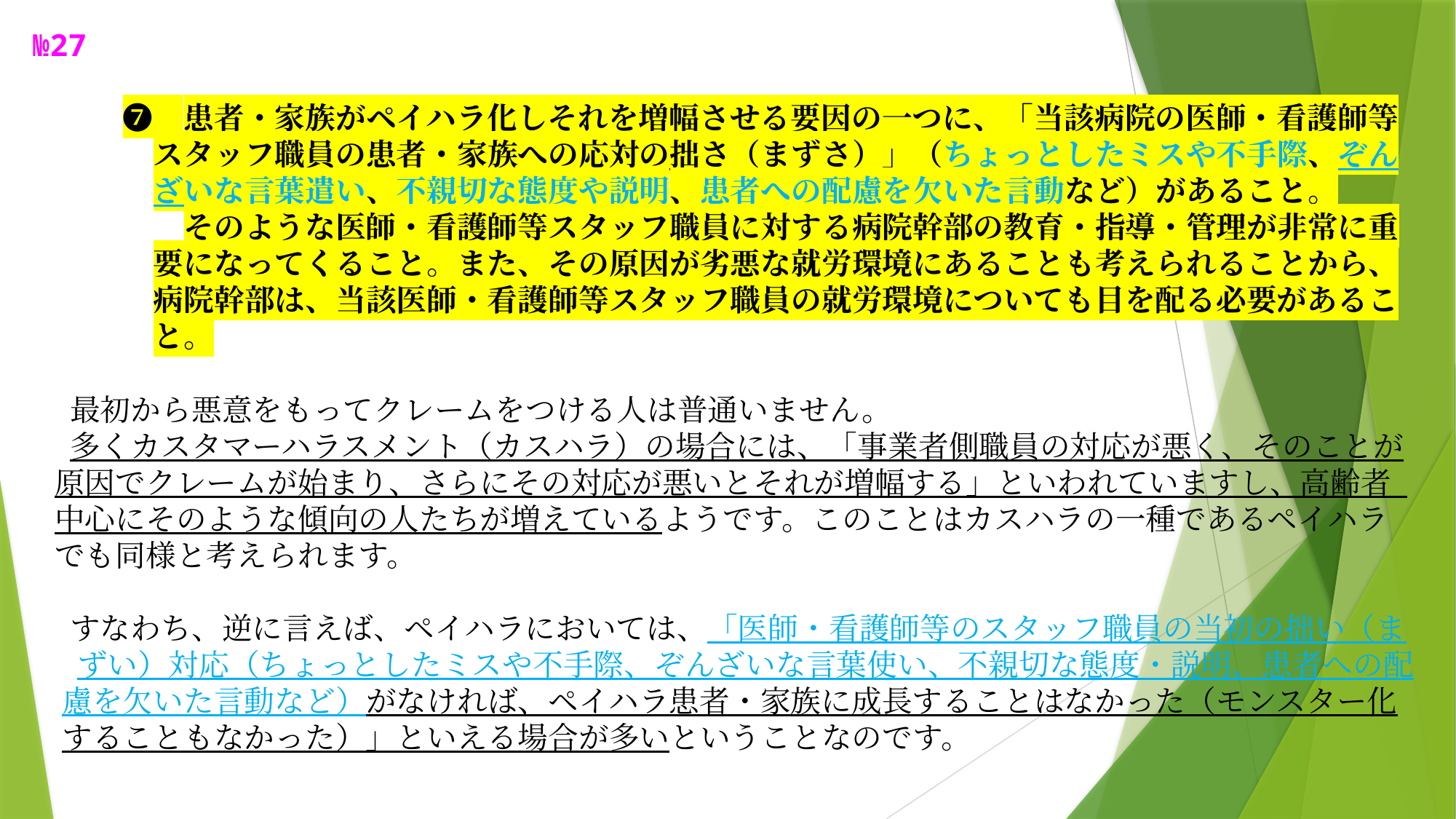

№27

　　　❼　患者・家族がペイハラ化しそれを増幅させる要因の一つに、「当該病院の医師・看護師等
　　　　スタッフ職員の患者・家族への応対の拙さ（まずさ）」（ちょっとしたミスや不手際、ぞん
　　　　ざいな言葉遣い、不親切な態度や説明、患者への配慮を欠いた言動など）があること。
　　　　　そのような医師・看護師等スタッフ職員に対する病院幹部の教育・指導・管理が非常に重
　　　　要になってくること。また、その原因が劣悪な就労環境にあることも考えられることから、
　　　　病院幹部は、当該医師・看護師等スタッフ職員の就労環境についても目を配る必要があるこ
　　　　と。

　 最初から悪意をもってクレームをつける人は普通いません。
　 多くカスタマーハラスメント（カスハラ）の場合には、「事業者側職員の対応が悪く、そのことが
  原因でクレームが始まり、さらにその対応が悪いとそれが増幅する」といわれていますし、高齢者
  中心にそのような傾向の人たちが増えているようです。このことはカスハラの一種であるペイハラ
  でも同様と考えられます。

　 すなわち、逆に言えば、ペイハラにおいては、「医師・看護師等のスタッフ職員の当初の拙い（ま
 　ずい）対応（ちょっとしたミスや不手際、ぞんざいな言葉使い、不親切な態度・説明、患者への配
　慮を欠いた言動など）がなければ、ペイハラ患者・家族に成長することはなかった（モンスター化
　することもなかった）」といえる場合が多いということなのです。